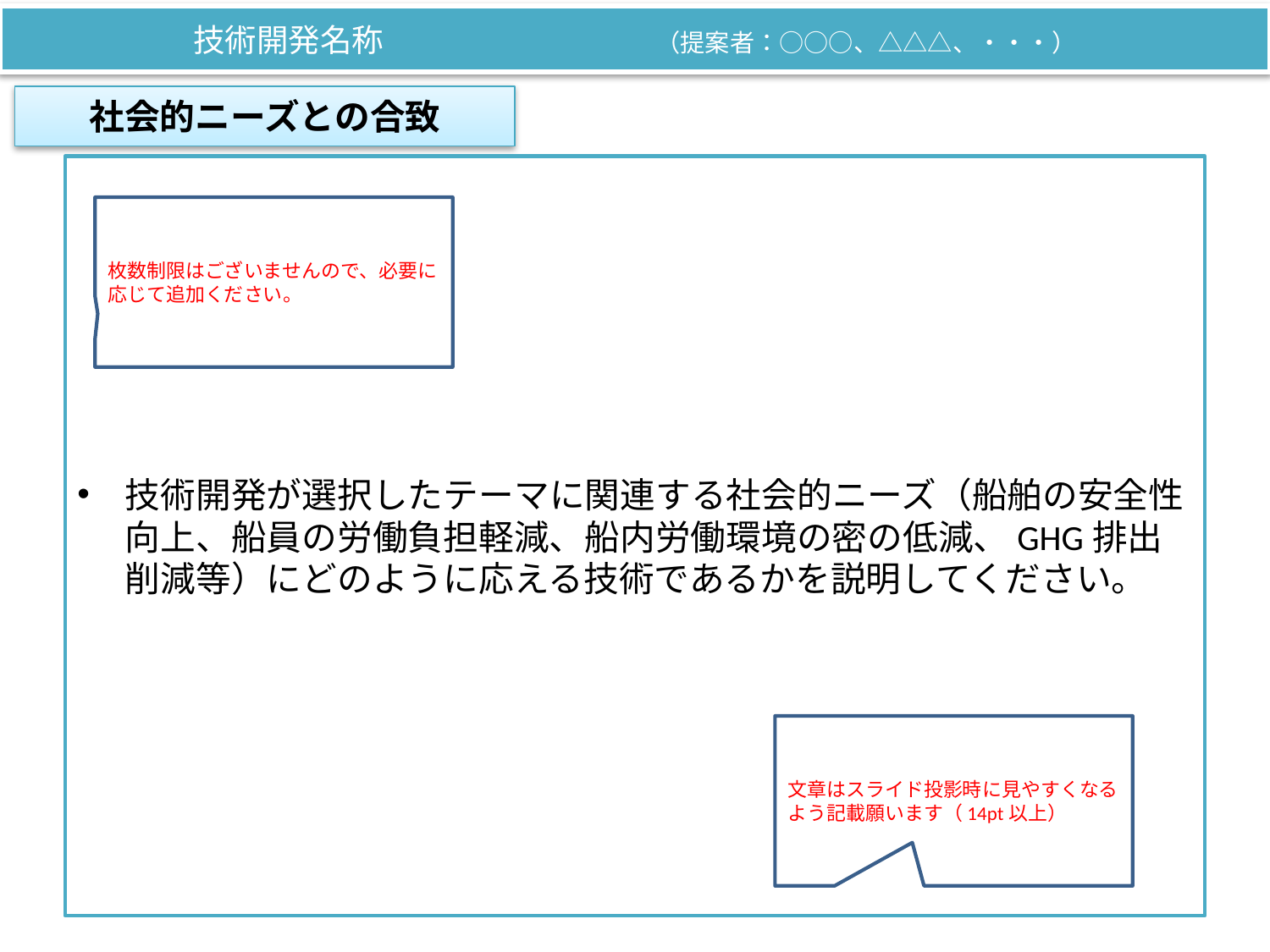

技術開発名称　　　　　　　　　（提案者：○○○、△△△、・・・）
社会的ニーズとの合致
技術開発が選択したテーマに関連する社会的ニーズ（船舶の安全性向上、船員の労働負担軽減、船内労働環境の密の低減、GHG排出削減等）にどのように応える技術であるかを説明してください。
枚数制限はございませんので、必要に応じて追加ください。
文章はスライド投影時に見やすくなるよう記載願います（14pt以上）